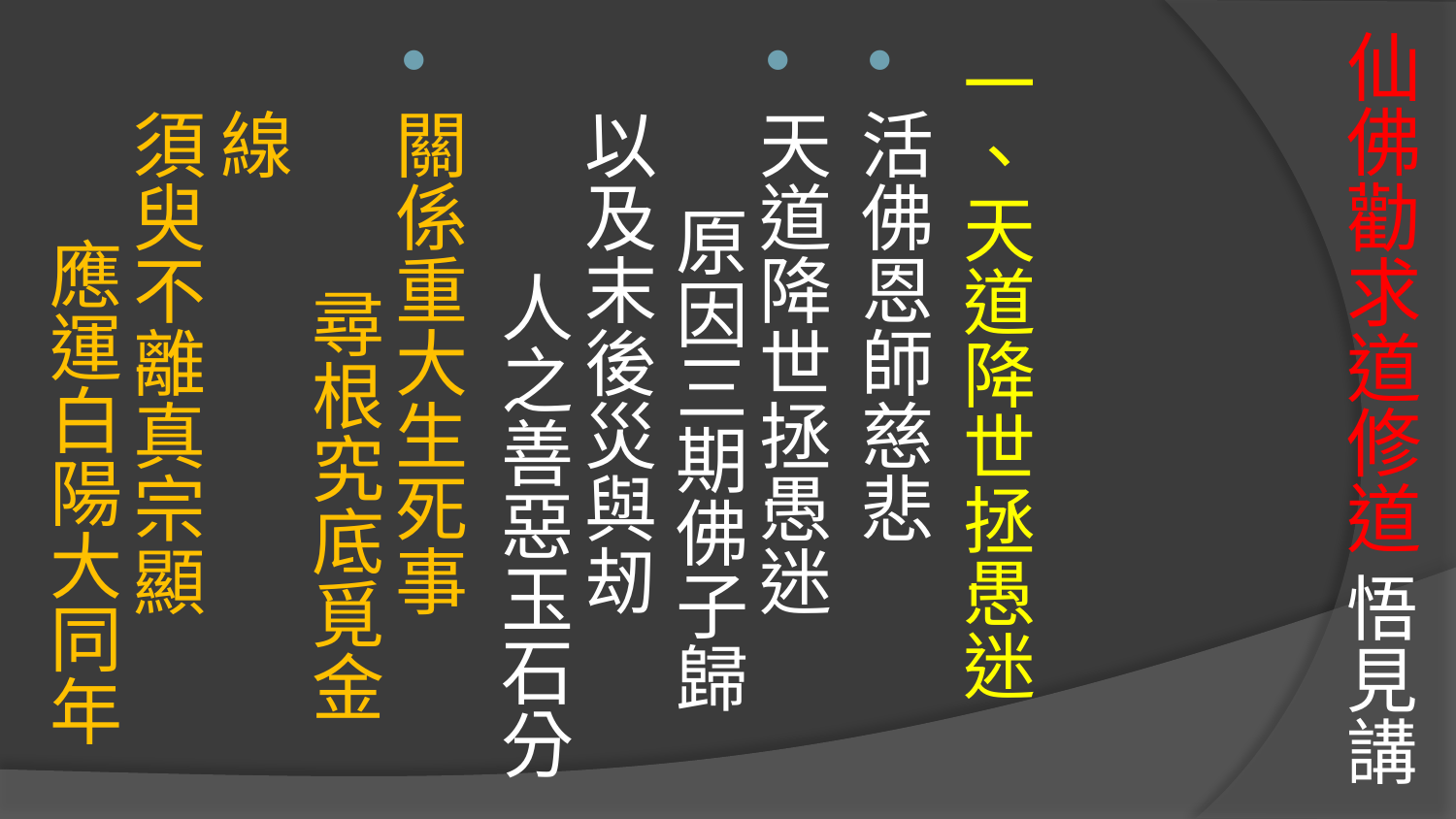

# 仙佛勸求道修道 悟見講
一、天道降世拯愚迷
活佛恩師慈悲
天道降世拯愚迷                 原因三期佛子歸
以及末後災與刼　                人之善惡玉石分
關係重大生死事　                 尋根究底覓金線
須臾不離真宗顯　              應運白陽大同年